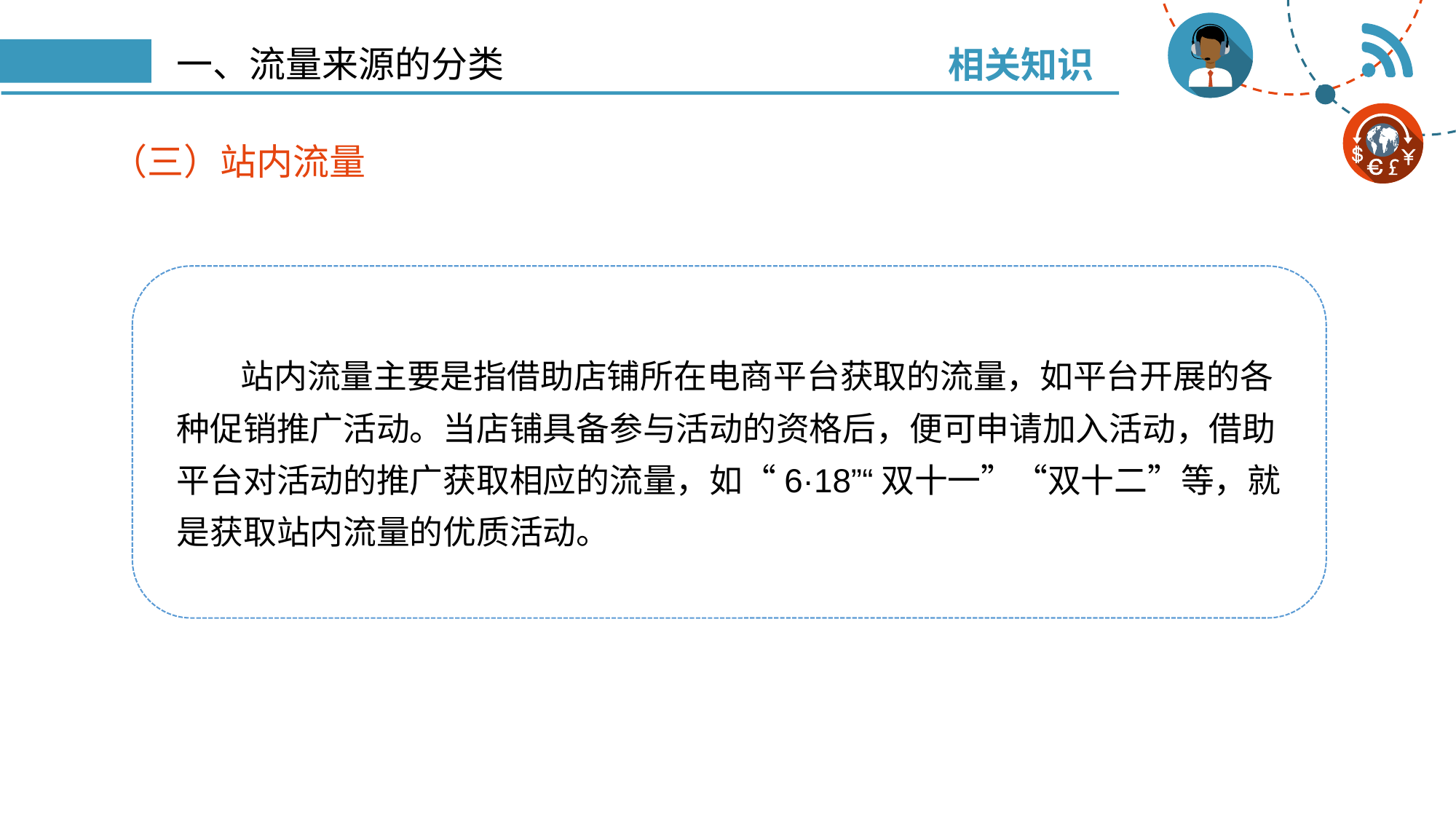

相关知识
# 一、流量来源的分类
（三）站内流量

站内流量主要是指借助店铺所在电商平台获取的流量，如平台开展的各种促销推广活动。当店铺具备参与活动的资格后，便可申请加入活动，借助平台对活动的推广获取相应的流量，如“6·18”“双十一”“双十二”等，就是获取站内流量的优质活动。